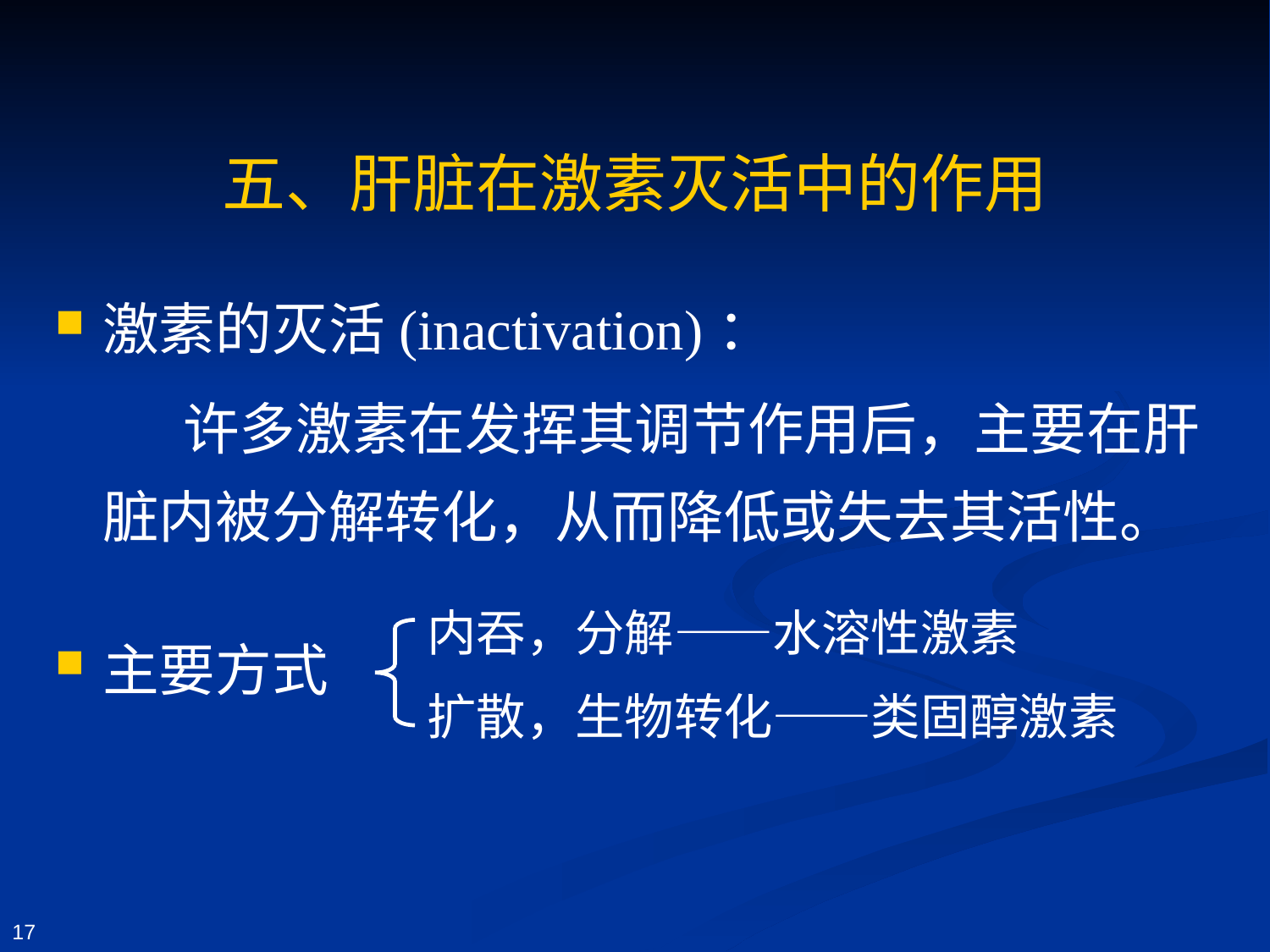

# 五、肝脏在激素灭活中的作用
激素的灭活(inactivation)：
         许多激素在发挥其调节作用后，主要在肝脏内被分解转化，从而降低或失去其活性。
主要方式
内吞，分解——水溶性激素
扩散，生物转化——类固醇激素

17